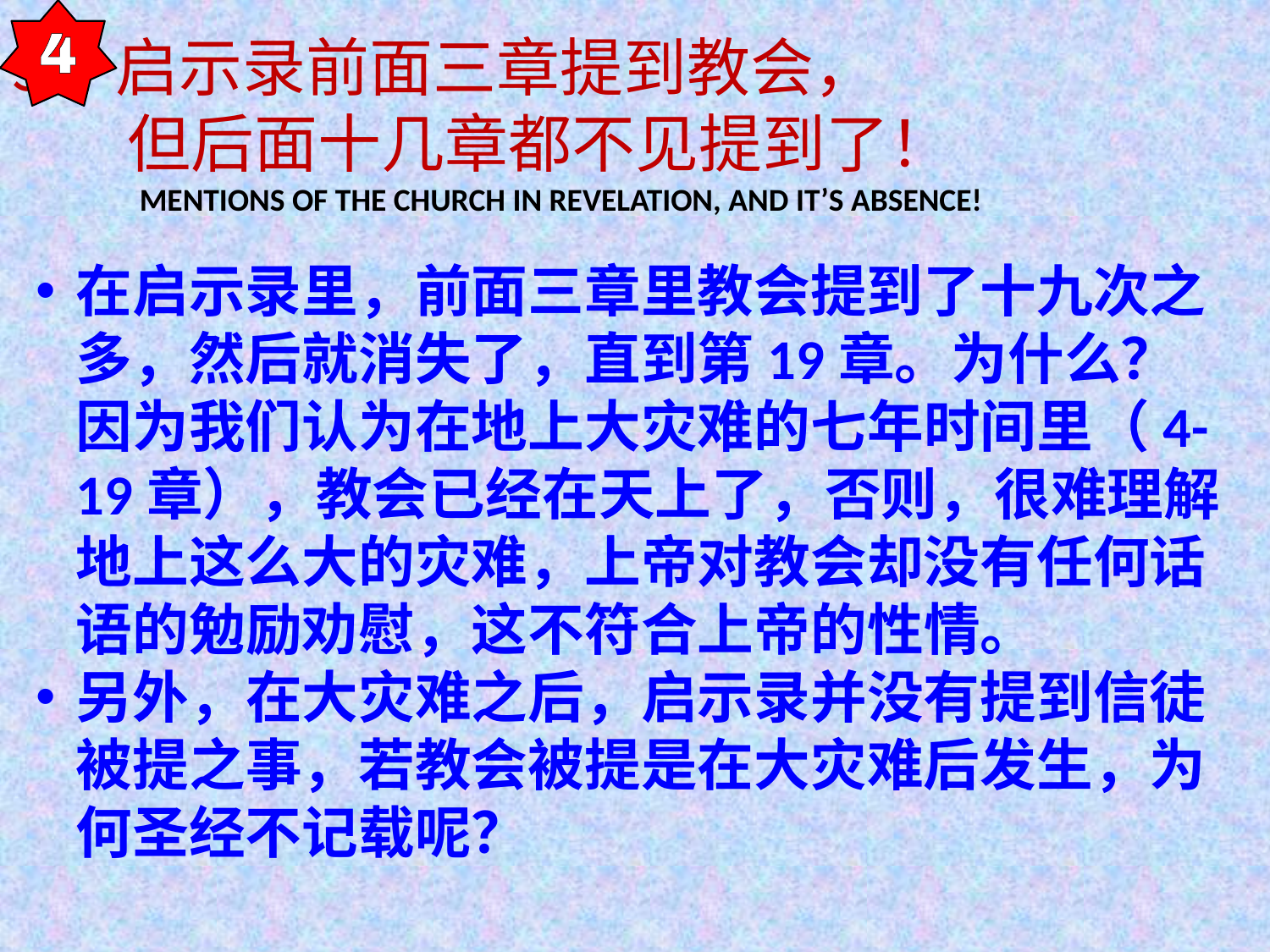

4
启示录前面三章提到教会，
       但后面十几章都不见提到了！
	MENTIONS OF THE CHURCH IN REVELATION, AND IT’S ABSENCE!

在启示录里，前面三章里教会提到了十九次之多，然后就消失了，直到第19章。为什么？因为我们认为在地上大灾难的七年时间里（4-19章），教会已经在天上了，否则，很难理解地上这么大的灾难，上帝对教会却没有任何话语的勉励劝慰，这不符合上帝的性情。
另外，在大灾难之后，启示录并没有提到信徒被提之事，若教会被提是在大灾难后发生，为何圣经不记载呢？